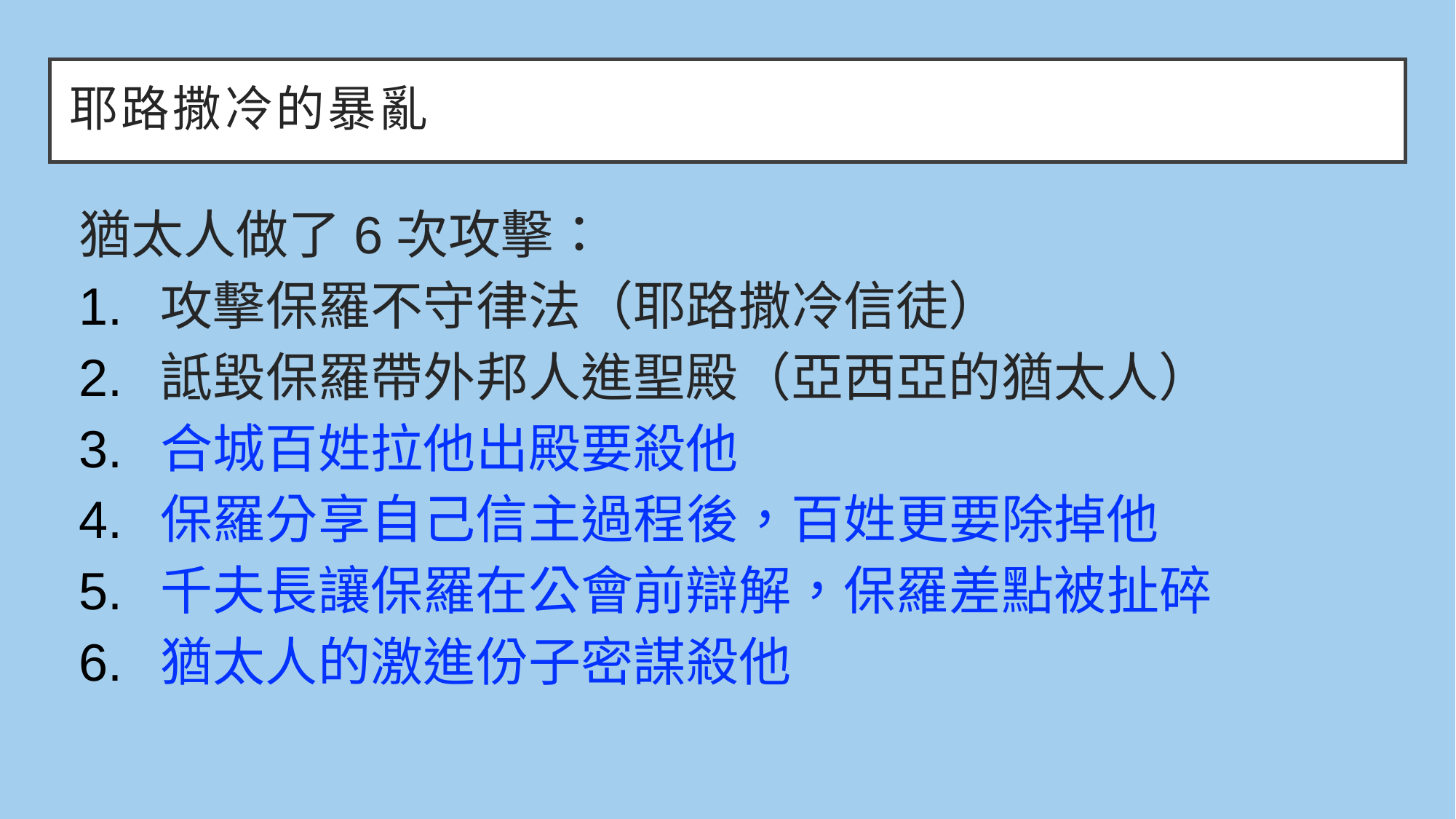

# 耶路撒冷的暴亂
猶太人做了6次攻擊：
攻擊保羅不守律法（耶路撒冷信徒）
詆毀保羅帶外邦人進聖殿（亞西亞的猶太人）
合城百姓拉他出殿要殺他
保羅分享自己信主過程後，百姓更要除掉他
千夫長讓保羅在公會前辯解，保羅差點被扯碎
猶太人的激進份子密謀殺他